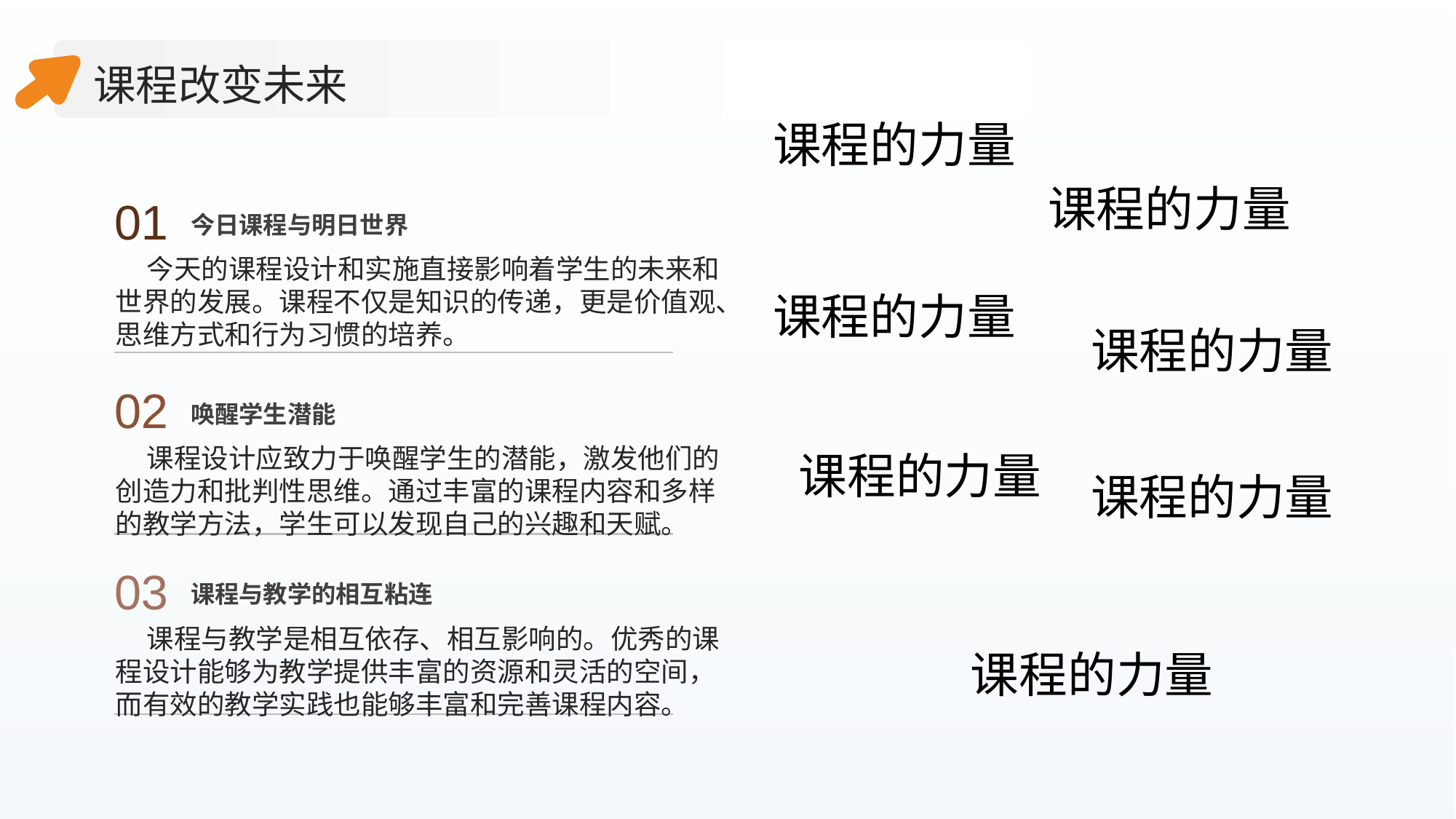

课程改变未来
课程的力量
课程的力量
01
今日课程与明日世界
    今天的课程设计和实施直接影响着学生的未来和世界的发展。课程不仅是知识的传递，更是价值观、思维方式和行为习惯的培养。
课程的力量
课程的力量
02
唤醒学生潜能
课程的力量
    课程设计应致力于唤醒学生的潜能，激发他们的创造力和批判性思维。通过丰富的课程内容和多样的教学方法，学生可以发现自己的兴趣和天赋。
课程的力量
03
课程与教学的相互粘连
    课程与教学是相互依存、相互影响的。优秀的课程设计能够为教学提供丰富的资源和灵活的空间，而有效的教学实践也能够丰富和完善课程内容。
课程的力量